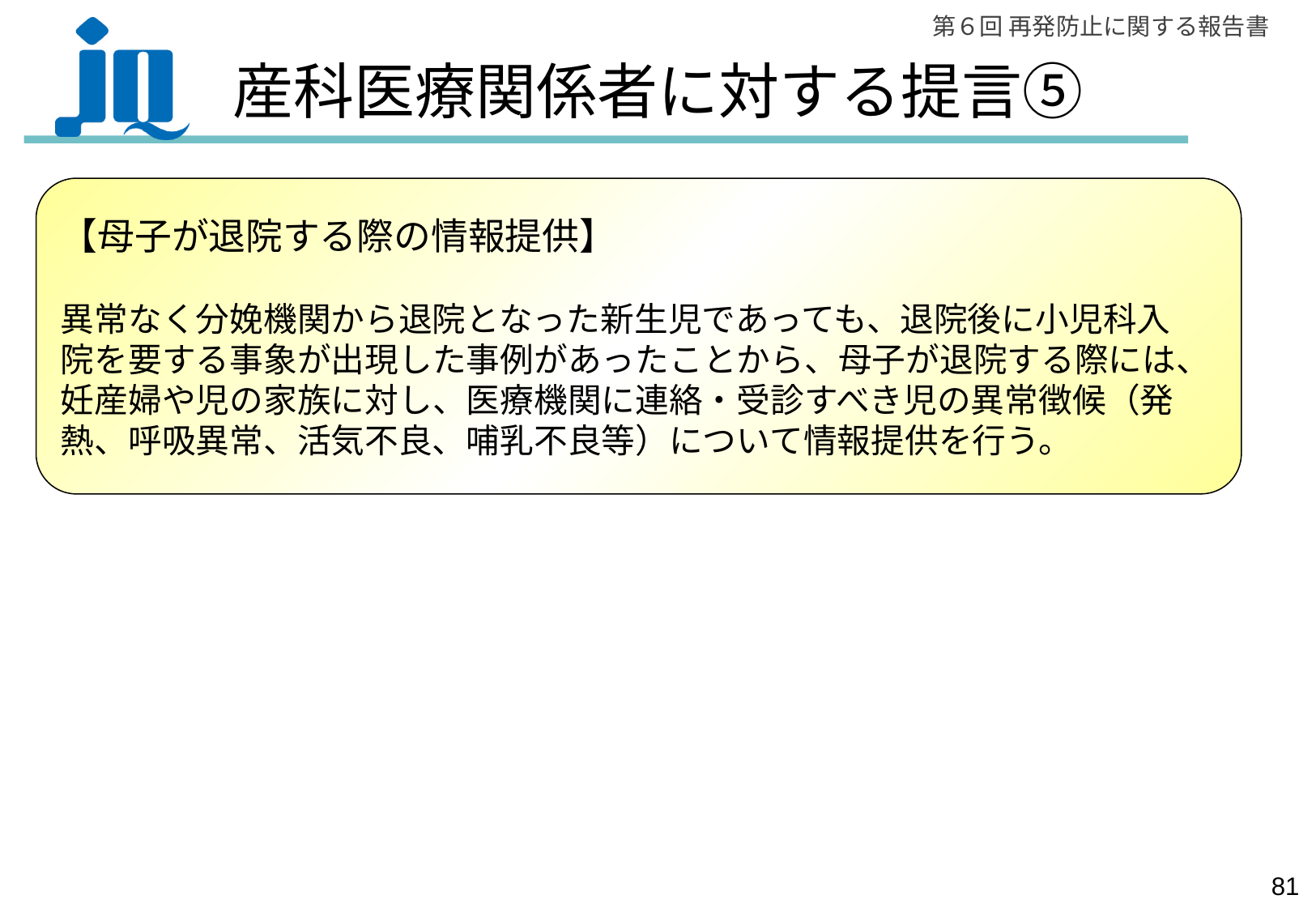

# 産科医療関係者に対する提言⑤
【母子が退院する際の情報提供】

異常なく分娩機関から退院となった新生児であっても、退院後に小児科入
院を要する事象が出現した事例があったことから、母子が退院する際には、
妊産婦や児の家族に対し、医療機関に連絡・受診すべき児の異常徴候（発
熱、呼吸異常、活気不良、哺乳不良等）について情報提供を行う。
81